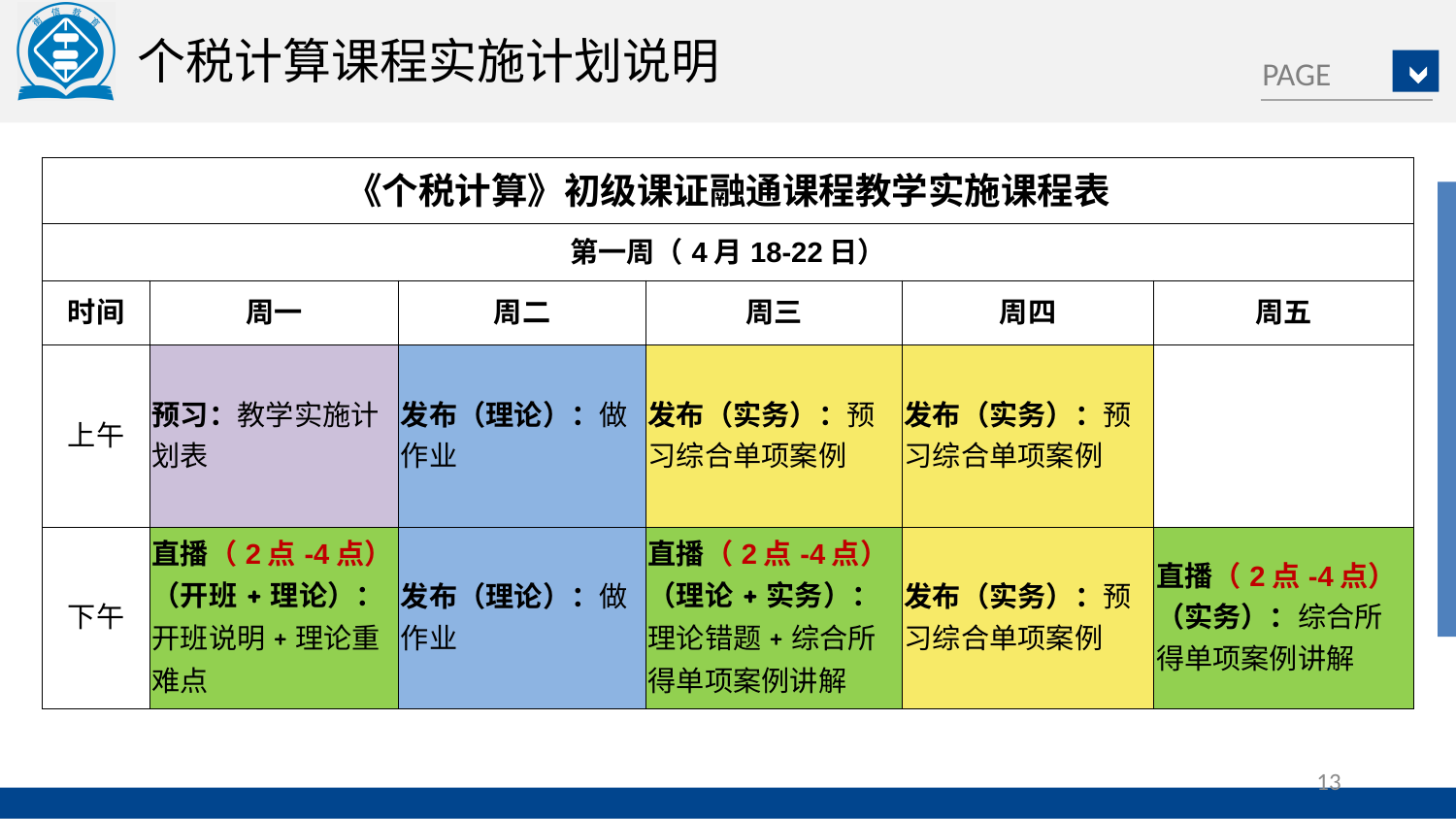

个税计算课程实施计划说明
13
| 《个税计算》初级课证融通课程教学实施课程表 |  |  |  |  |  |
| --- | --- | --- | --- | --- | --- |
| 第一周（4月18-22日） |  |  |  |  |  |
| 时间 | 周一 | 周二 | 周三 | 周四 | 周五 |
| 上午 | 预习：教学实施计划表 | 发布（理论）：做作业 | 发布（实务）：预习综合单项案例 | 发布（实务）：预习综合单项案例 |  |
| 下午 | 直播（2点-4点）（开班+理论）：开班说明+理论重难点 | 发布（理论）：做作业 | 直播（2点-4点）（理论+实务）：理论错题+综合所得单项案例讲解 | 发布（实务）：预习综合单项案例 | 直播（2点-4点）（实务）：综合所得单项案例讲解 |

13